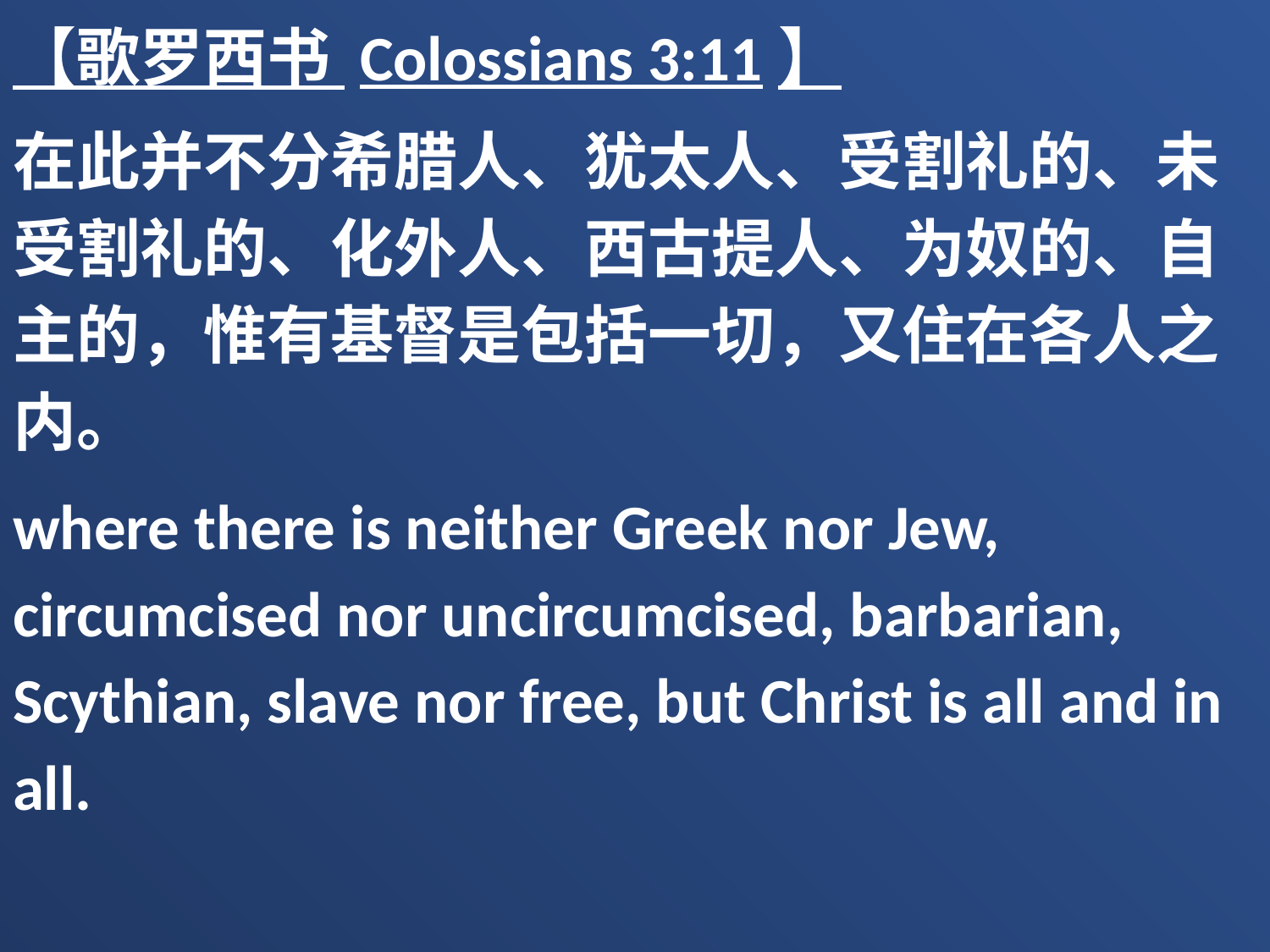

【歌罗西书 Colossians 3:11】
在此并不分希腊人、犹太人、受割礼的、未受割礼的、化外人、西古提人、为奴的、自主的，惟有基督是包括一切，又住在各人之内。
where there is neither Greek nor Jew, circumcised nor uncircumcised, barbarian, Scythian, slave nor free, but Christ is all and in all.